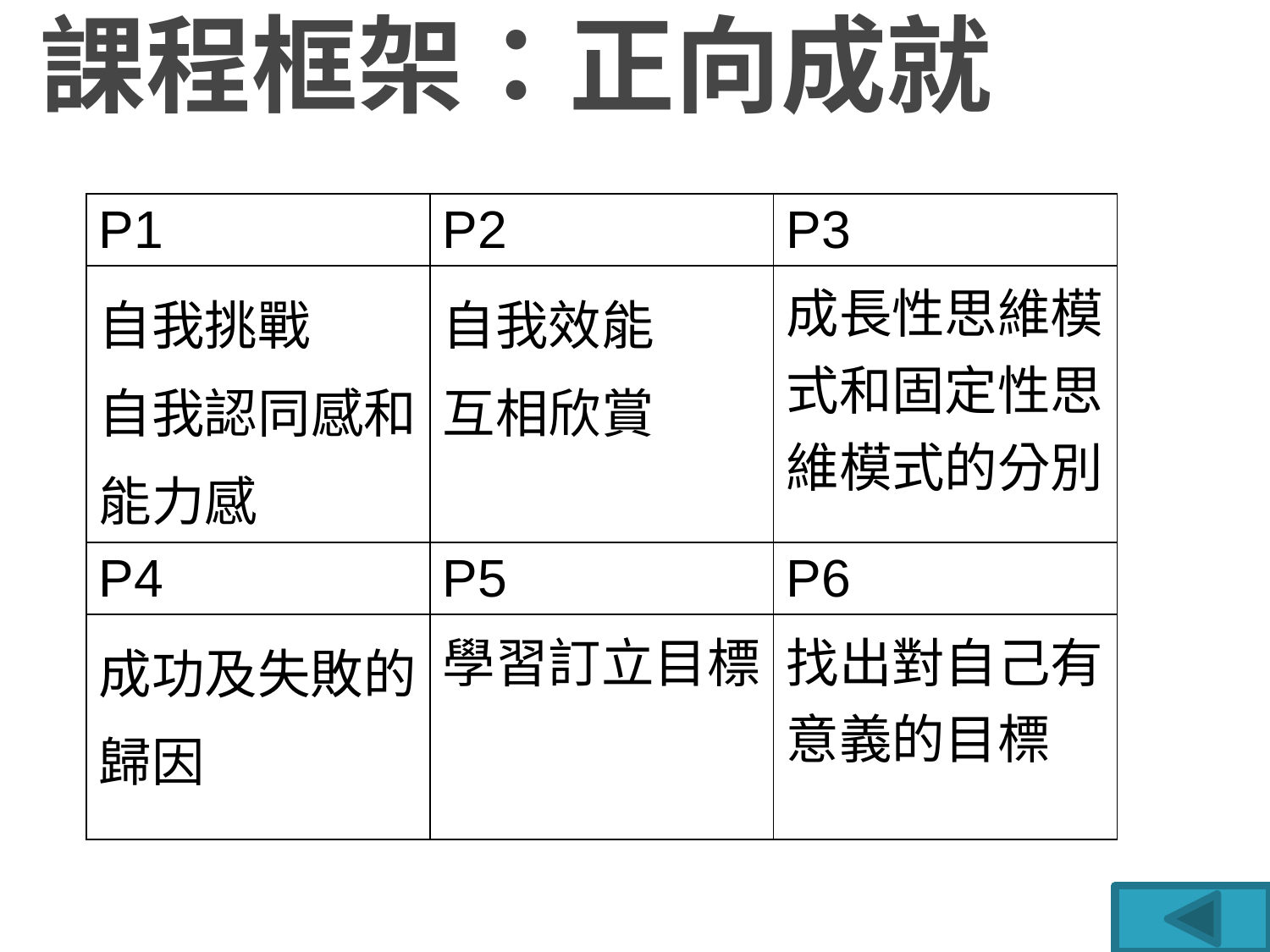

# 課程框架：正向成就
| P1 | P2 | P3 |
| --- | --- | --- |
| 自我挑戰 自我認同感和能力感 | 自我效能 互相欣賞 | 成長性思維模式和固定性思維模式的分別 |
| P4 | P5 | P6 |
| 成功及失敗的歸因 | 學習訂立目標 | 找出對自己有意義的目標 |